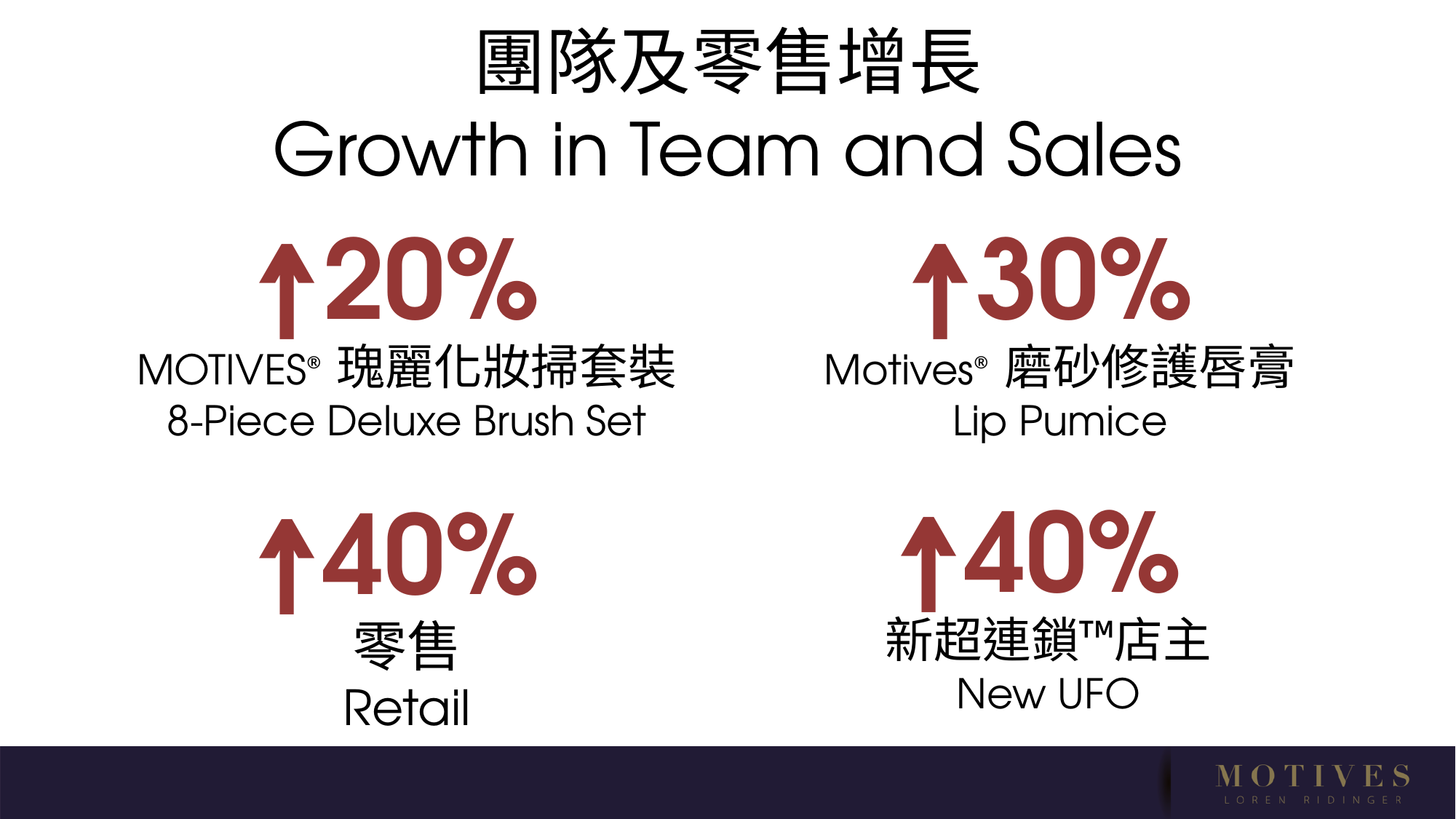

團隊及零售增長
Growth in Team and Sales
↑20%
MOTIVES®瑰麗化妝掃套裝
8-Piece Deluxe Brush Set
↑30%
Motives®磨砂修護唇膏
Lip Pumice
↑40%
新超連鎖™店主
New UFO
↑40%
零售
Retail